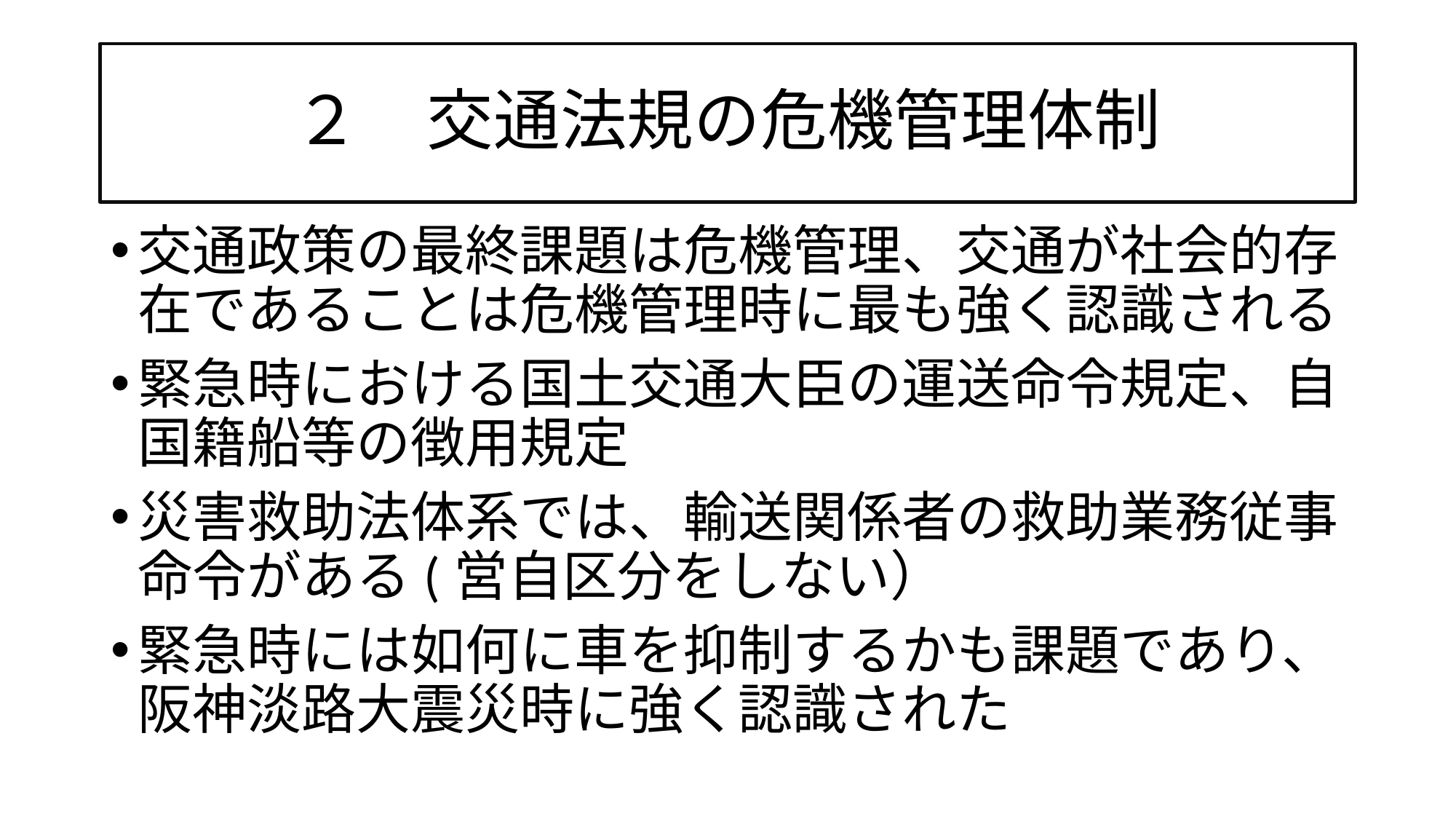

# ２　交通法規の危機管理体制
交通政策の最終課題は危機管理、交通が社会的存在であることは危機管理時に最も強く認識される
緊急時における国土交通大臣の運送命令規定、自国籍船等の徴用規定
災害救助法体系では、輸送関係者の救助業務従事命令がある(営自区分をしない）
緊急時には如何に車を抑制するかも課題であり、阪神淡路大震災時に強く認識された